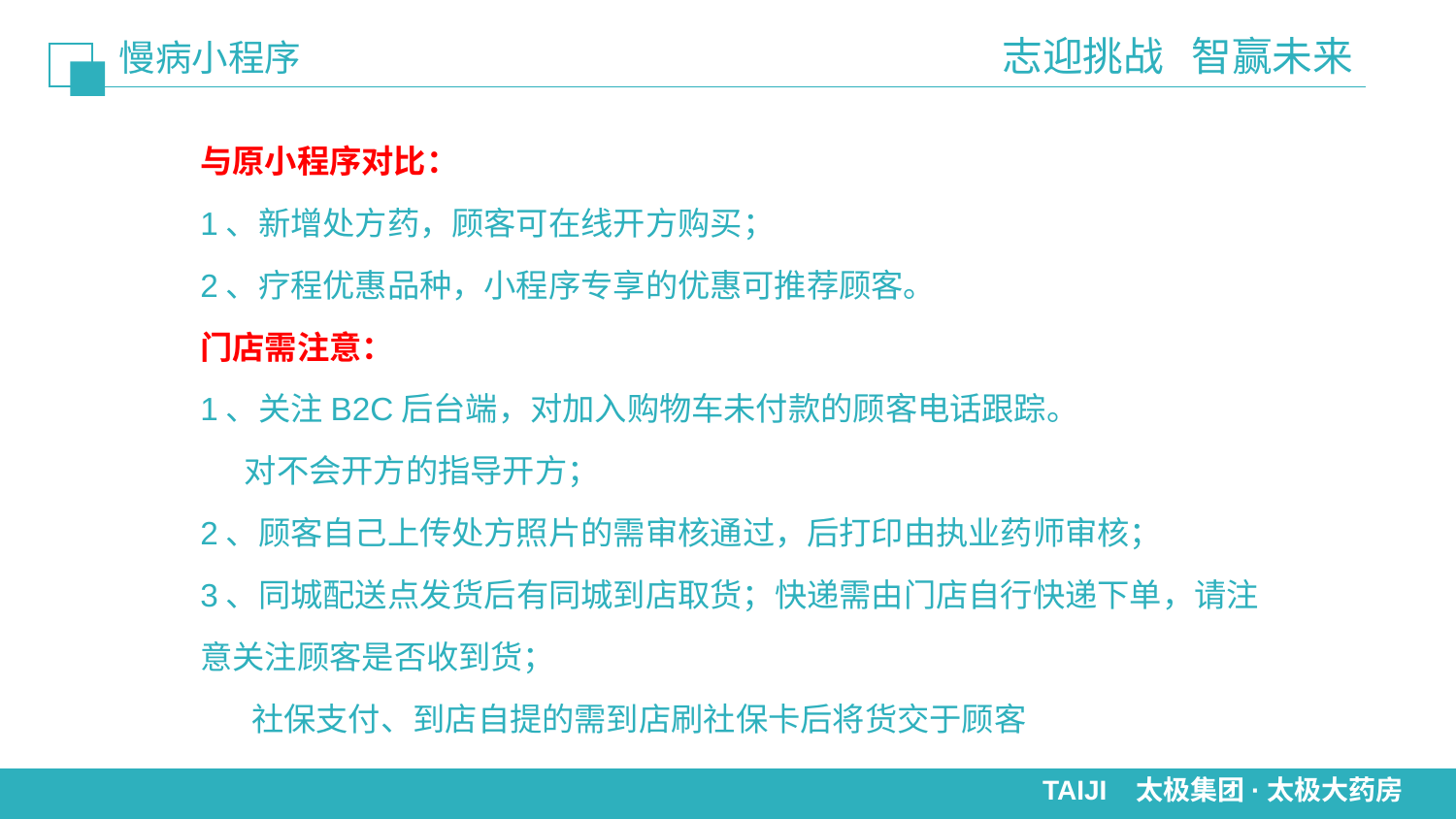

志迎挑战   智赢未来
慢病小程序

与原小程序对比：
1、新增处方药，顾客可在线开方购买；
2、疗程优惠品种，小程序专享的优惠可推荐顾客。
门店需注意：
1、关注B2C后台端，对加入购物车未付款的顾客电话跟踪。
     对不会开方的指导开方；
2、顾客自己上传处方照片的需审核通过，后打印由执业药师审核；
3、同城配送点发货后有同城到店取货；快递需由门店自行快递下单，请注意关注顾客是否收到货；
      社保支付、到店自提的需到店刷社保卡后将货交于顾客

TAIJI   太极集团·太极大药房